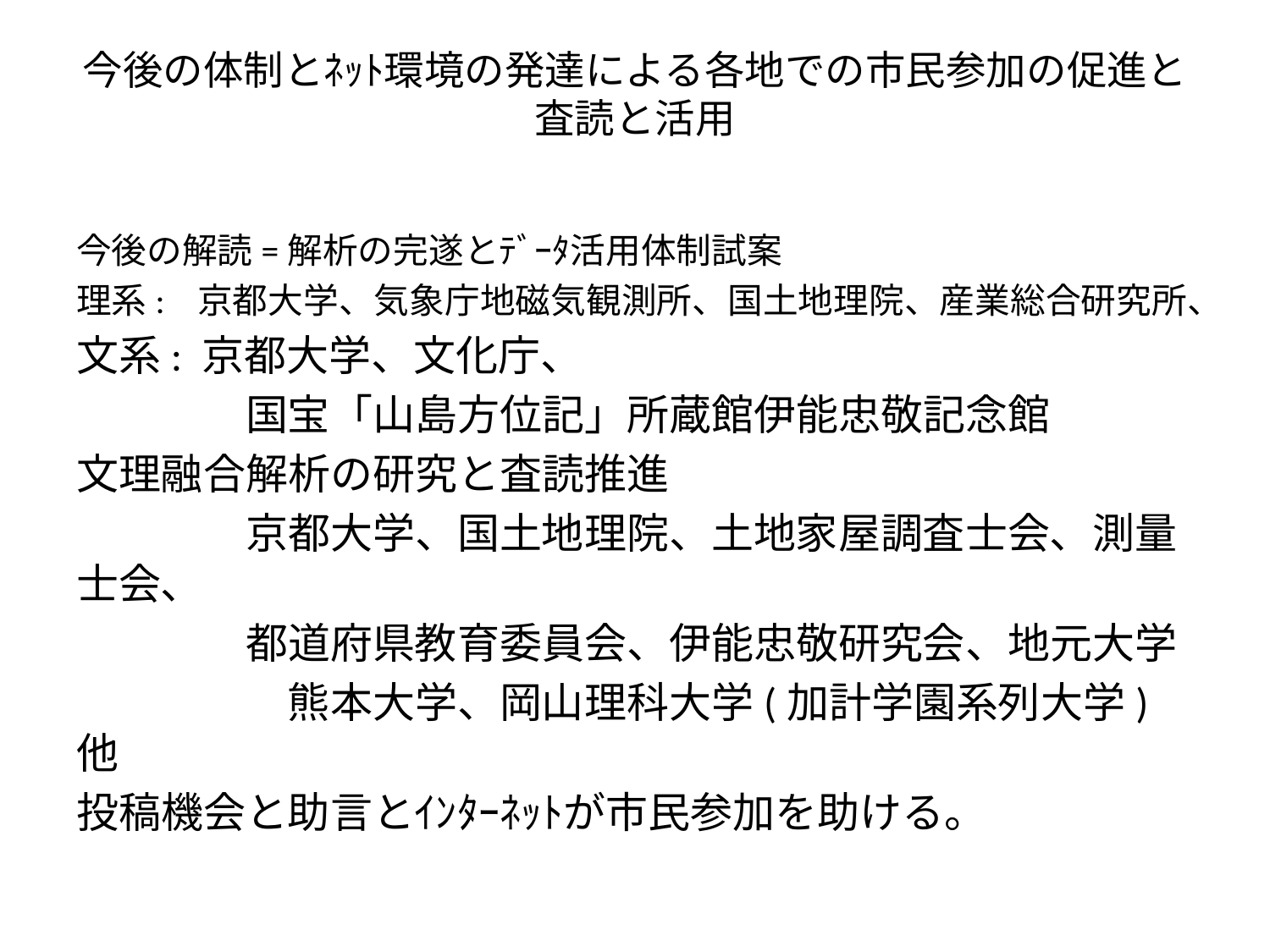

# 今後の体制とﾈｯﾄ環境の発達による各地での市民参加の促進と査読と活用
今後の解読=解析の完遂とﾃﾞｰﾀ活用体制試案
理系:   京都大学、気象庁地磁気観測所、国土地理院、産業総合研究所、
文系: 京都大学、文化庁、
　　　　国宝「山島方位記」所蔵館伊能忠敬記念館
文理融合解析の研究と査読推進
　　　　京都大学、国土地理院、土地家屋調査士会、測量士会、
　　　　都道府県教育委員会、伊能忠敬研究会、地元大学
　　　　　熊本大学、岡山理科大学(加計学園系列大学)他
投稿機会と助言とｲﾝﾀｰﾈｯﾄが市民参加を助ける。